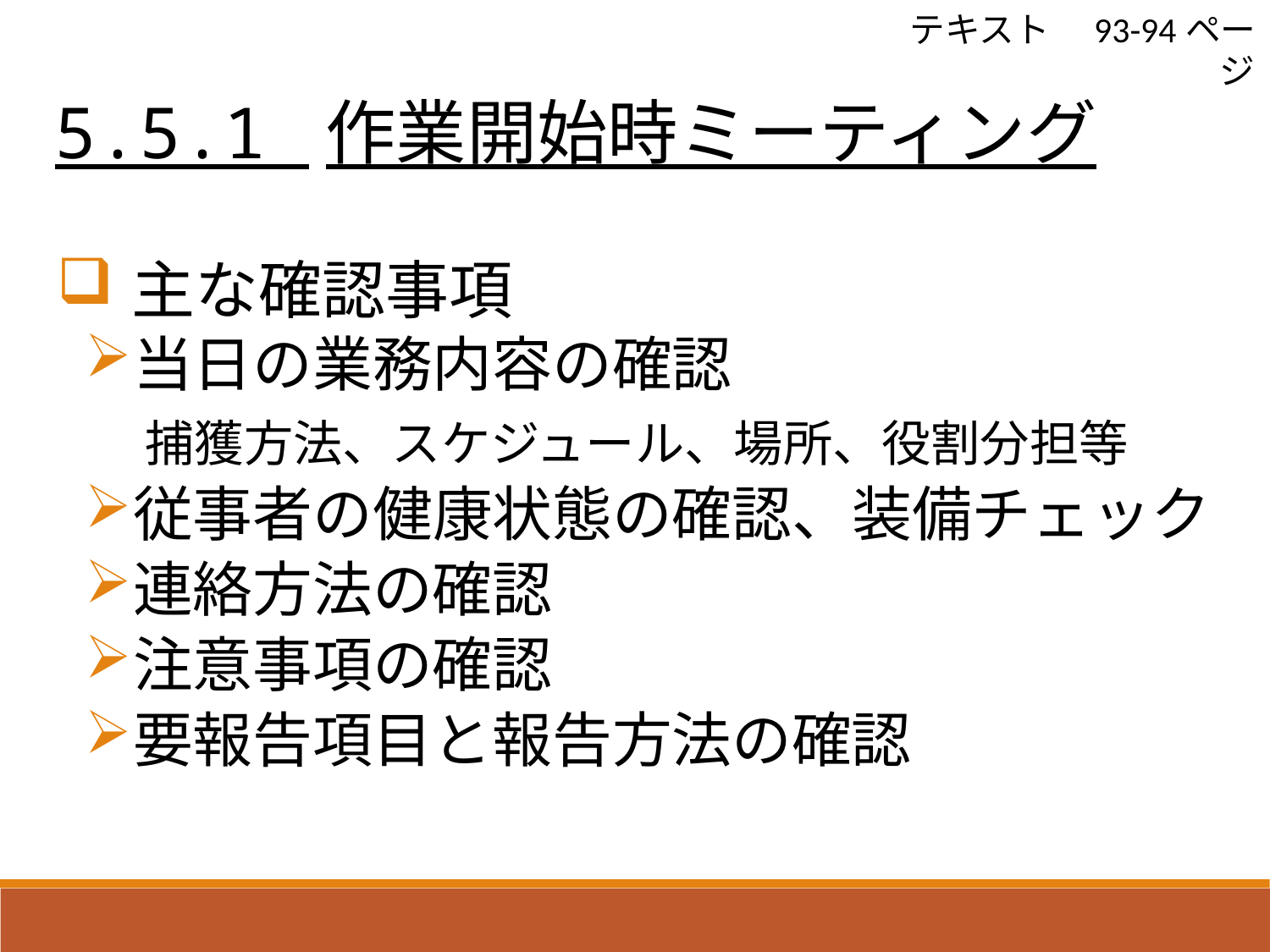

5.5.1 作業開始時ミーティング
テキスト　93-94ページ
主な確認事項
当日の業務内容の確認
　捕獲方法、スケジュール、場所、役割分担等
従事者の健康状態の確認、装備チェック
連絡方法の確認
注意事項の確認
要報告項目と報告方法の確認